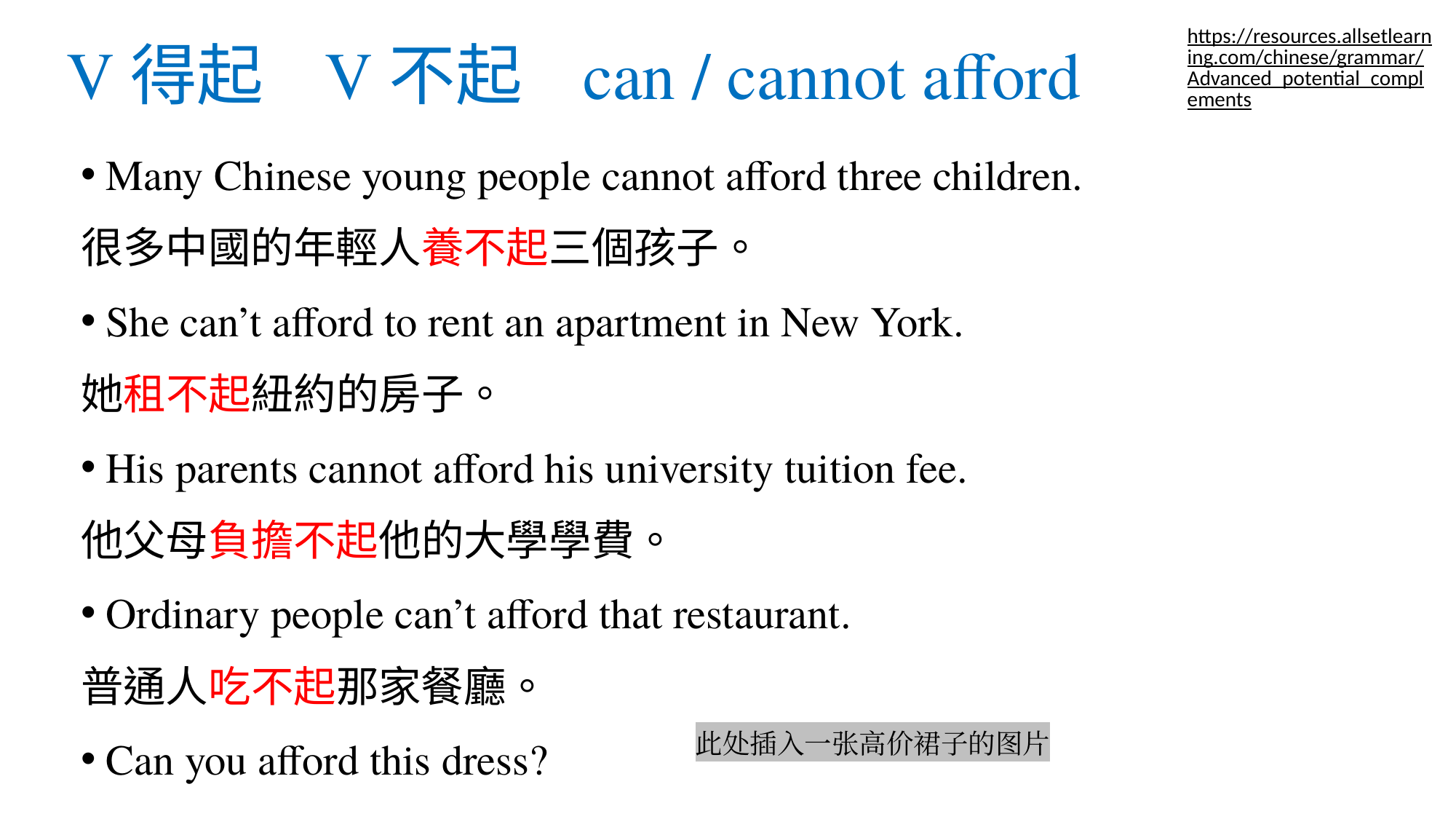

https://resources.allsetlearning.com/chinese/grammar/Advanced_potential_complements
# V得起   V不起   can / cannot afford
Many Chinese young people cannot afford three children.
很多中國的年輕人養不起三個孩子。
She can’t afford to rent an apartment in New York.
她租不起紐約的房子。
His parents cannot afford his university tuition fee.
他父母負擔不起他的大學學費。
Ordinary people can’t afford that restaurant.
普通人吃不起那家餐廳。
Can you afford this dress?

此处插入一张高价裙子的图片